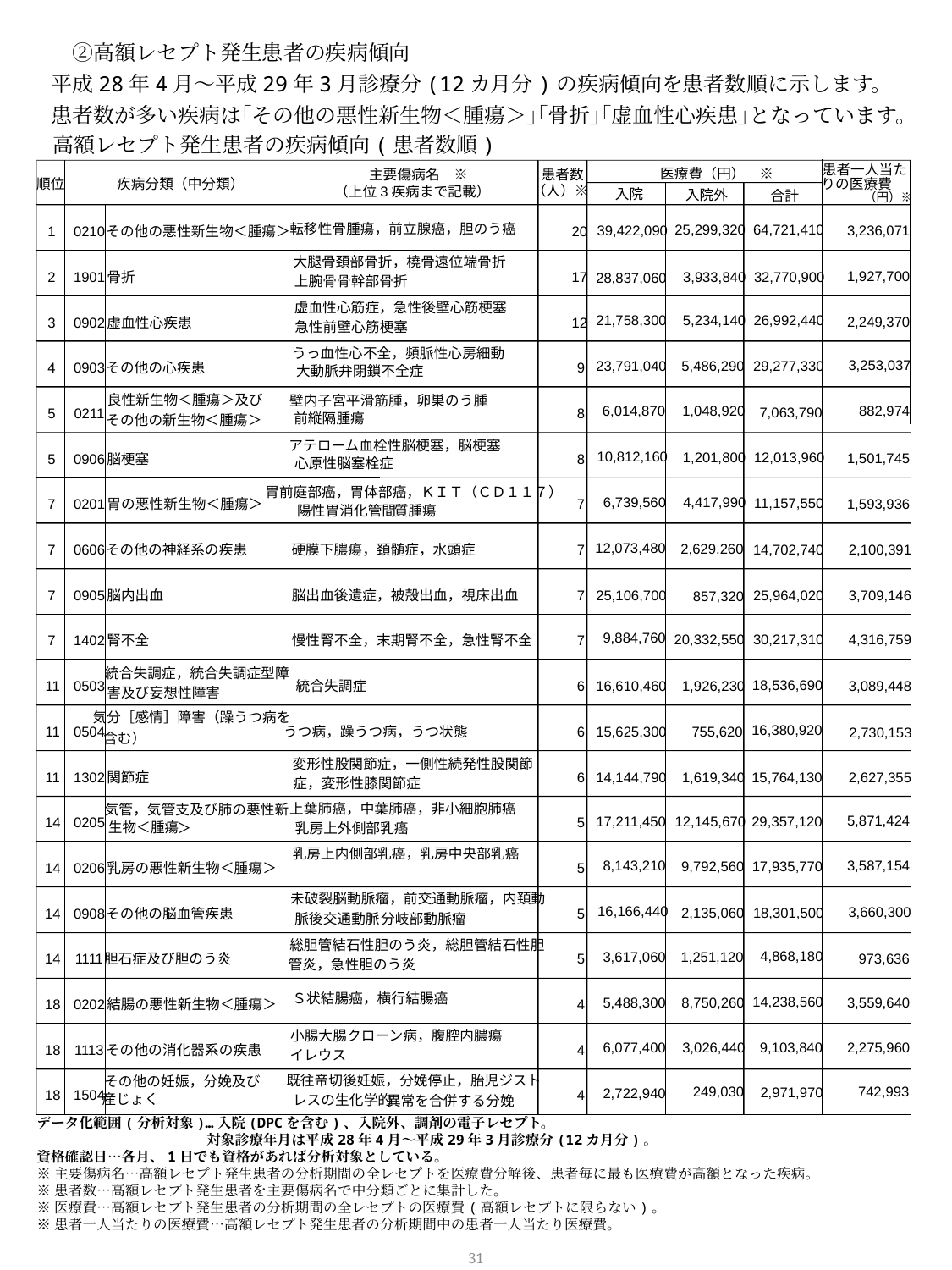

②高額レセプト発生患者の疾病傾向
平成28年4月～平成29年3月診療分(12カ月分)の疾病傾向を患者数順に示します。患者数が多い疾病は｢その他の悪性新生物＜腫瘍＞｣｢骨折｣｢虚血性心疾患｣となっています。
高額レセプト発生患者の疾病傾向(患者数順)

患者一人当た
医療費（円）　※
主要傷病名　※
患者数
順位
疾病分類（中分類）
（人）※
（上位3疾病まで記載）
入院
入院外
合計
転移性骨腫瘍，前立腺癌，胆のう癌
25,299,320
64,721,410
39,422,090
3,236,071
1
0210
その他の悪性新生物＜腫瘍＞
20
大腿骨頚部骨折，橈骨遠位端骨折
1,927,700
2
1901
骨折
17
3,933,840
32,770,900
28,837,060
虚血性心筋症，急性後壁心筋梗塞
21,758,300
5,234,140
26,992,440
2,249,370
3
0902
虚血性心疾患
12
うっ血性心不全，頻脈性心房細動
3,253,037
29,277,330
23,791,040
5,486,290
4
0903
その他の心疾患
9
良性新生物＜腫瘍＞及び
壁内子宮平滑筋腫，卵巣のう腫
6,014,870
1,048,920
882,974
7,063,790
5
0211
8
その他の新生物＜腫瘍＞
アテローム血栓性脳梗塞，脳梗塞
10,812,160
1,201,800
12,013,960
1,501,745
5
0906
脳梗塞
8
胃前庭部癌，胃体部癌，ＫＩＴ（ＣＤ１１７）
6,739,560
4,417,990
11,157,550
1,593,936
7
0201
胃の悪性新生物＜腫瘍＞
7
質腫瘍
12,073,480
2,629,260
7
0606
その他の神経系の疾患
硬膜下膿瘍，頚髄症，水頭症
7
14,702,740
2,100,391
25,106,700
7
0905
脳内出血
脳出血後遺症，被殻出血，視床出血
7
25,964,020
3,709,146
857,320
9,884,760
20,332,550
30,217,310
4,316,759
7
1402
腎不全
慢性腎不全，末期腎不全，急性腎不全
7
統合失調症，統合失調症型障
18,536,690
1,926,230
11
0503
統合失調症
6
16,610,460
3,089,448
害及び妄想性障害
気分［感情］障害（躁うつ病を
16,380,920
11
0504
うつ病，躁うつ病，うつ状態
6
15,625,300
755,620
2,730,153
変形性股関節症，一側性続発性股関節
11
1302
関節症
6
14,144,790
1,619,340
15,764,130
2,627,355
上葉肺癌，中葉肺癌，非小細胞肺癌
気管，気管支及び肺の悪性新
5,871,424
12,145,670
29,357,120
17,211,450
14
0205
5
＞
乳房上内側部乳癌，乳房中央部乳癌
8,143,210
3,587,154
17,935,770
9,792,560
14
0206
乳房の悪性新生物＜腫瘍＞
5

未破裂脳動脈瘤，前交通動脈瘤，内頚動
16,166,440
3,660,300
2,135,060
18,301,500
14
0908
その他の脳血管疾患
5
分岐部動脈瘤
総胆管結石性胆のう炎，総胆管結石性胆
4,868,180
3,617,060
1,251,120
973,636
14
1111
胆石症及び胆のう炎
5

Ｓ状結腸癌，横行結腸癌
14,238,560
5,488,300
3,559,640
8,750,260
18
0202
結腸の悪性新生物＜腫瘍＞
4
小腸大腸クローン病，腹腔内膿瘍
3,026,440
9,103,840
6,077,400
2,275,960
18
1113
その他の消化器系の疾患
4
既往帝切後妊娠，分娩停止，胎児ジスト
その他の妊娠，分娩及び
249,030
742,993
2,971,970
2,722,940
18
1504
4
異常を合併する分娩

りの医療費

（円）※
上腕骨骨幹部骨折
急性前壁心筋梗塞
大動脈弁閉鎖不全症
前縦隔腫瘍
心原性脳塞栓症
陽性胃消化管間
含む）
症，変形性膝関節症
生物＜腫瘍
乳房上外側部乳癌
脈後交通動脈
管炎，急性胆のう炎
イレウス
産じょく
レスの生化学的
データ化範囲(分析対象)…入院(DPCを含む)、入院外、調剤の電子レセプト。
　　　　　　　　　　　　対象診療年月は平成28年4月～平成29年3月診療分(12カ月分)。
資格確認日…各月、1日でも資格があれば分析対象としている。
※主要傷病名…高額レセプト発生患者の分析期間の全レセプトを医療費分解後、患者毎に最も医療費が高額となった疾病。
※患者数…高額レセプト発生患者を主要傷病名で中分類ごとに集計した。
※医療費…高額レセプト発生患者の分析期間の全レセプトの医療費(高額レセプトに限らない)。
※患者一人当たりの医療費…高額レセプト発生患者の分析期間中の患者一人当たり医療費。
31